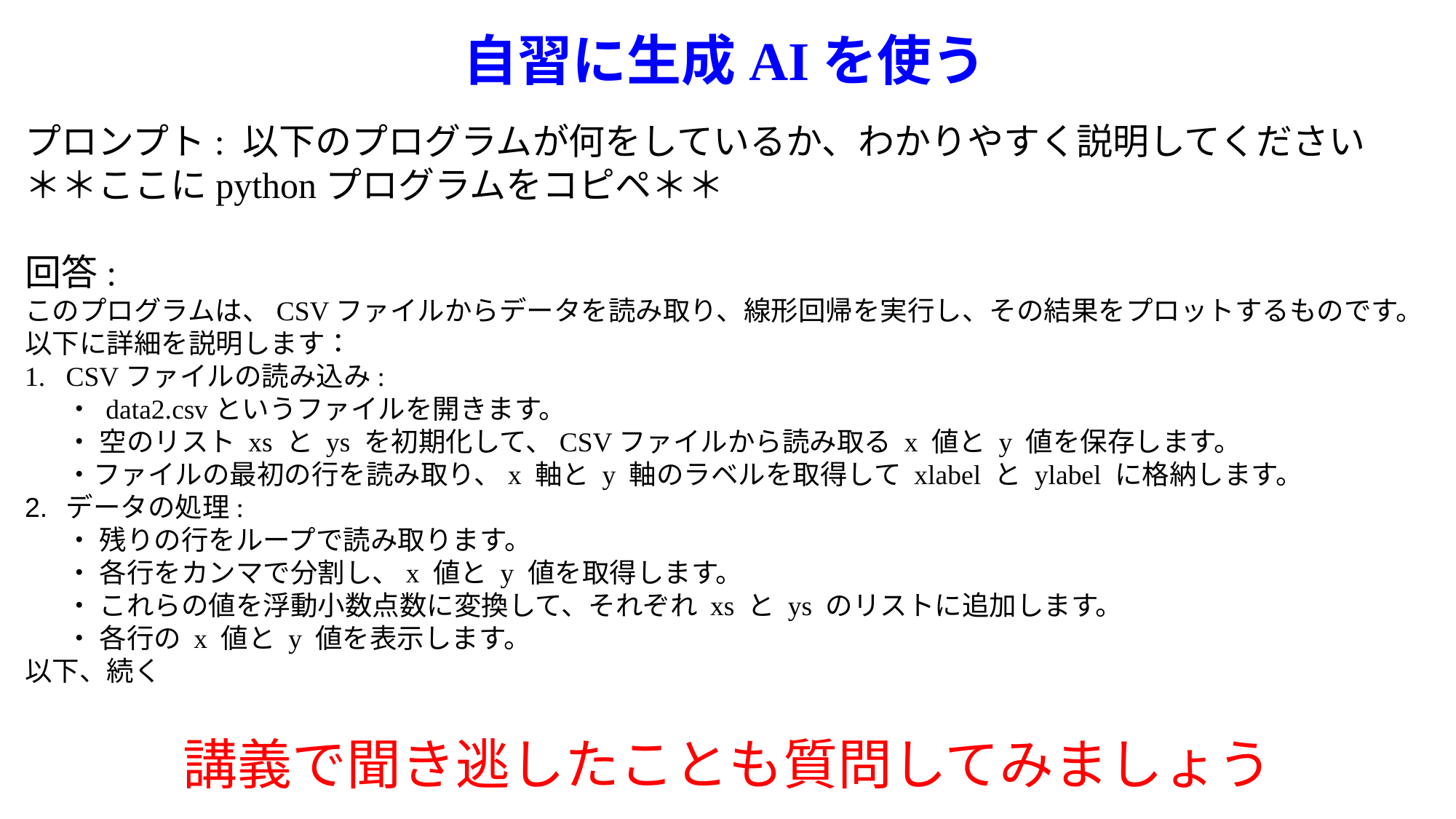

# 自習に生成AIを使う
プロンプト: 以下のプログラムが何をしているか、わかりやすく説明してください
＊＊ここにpythonプログラムをコピペ＊＊

回答:
このプログラムは、CSVファイルからデータを読み取り、線形回帰を実行し、その結果をプロットするものです。
以下に詳細を説明します：
CSVファイルの読み込み:
・ data2.csvというファイルを開きます。
・ 空のリスト xs と ys を初期化して、CSVファイルから読み取る x 値と y 値を保存します。
・ファイルの最初の行を読み取り、x 軸と y 軸のラベルを取得して xlabel と ylabel に格納します。
データの処理:
・ 残りの行をループで読み取ります。
・ 各行をカンマで分割し、x 値と y 値を取得します。
・ これらの値を浮動小数点数に変換して、それぞれ xs と ys のリストに追加します。
・ 各行の x 値と y 値を表示します。
以下、続く

講義で聞き逃したことも質問してみましょう